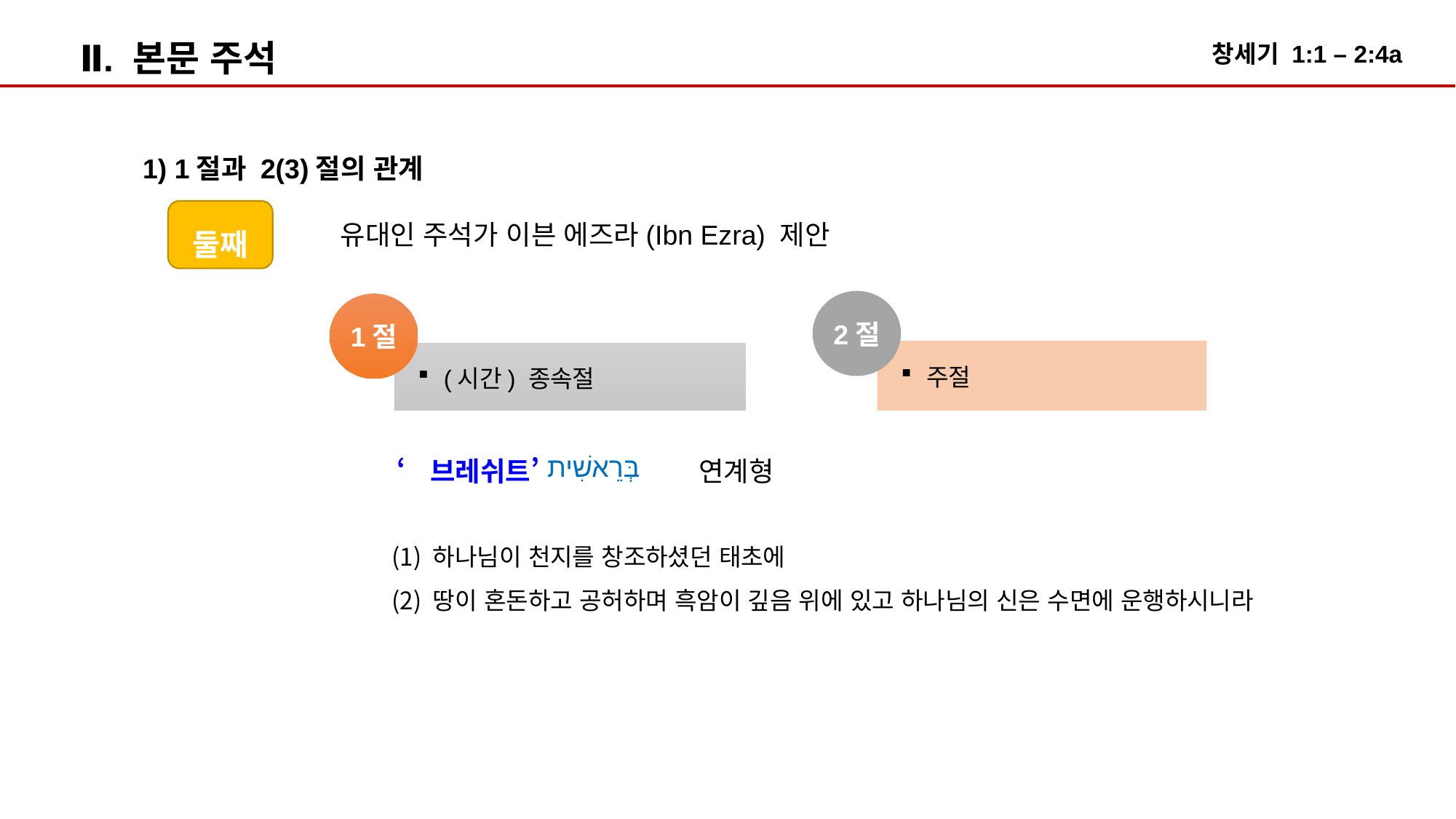

Ⅱ. 본문 주석
1) 1절과 2(3)절의 관계
둘째
유대인 주석가 이븐 에즈라(Ibn Ezra) 제안
2절
1절
주절
(시간) 종속절
בְּרֵאשִׁית
‘브레쉬트’
연계형
하나님이 천지를 창조하셨던 태초에
땅이 혼돈하고 공허하며 흑암이 깊음 위에 있고 하나님의 신은 수면에 운행하시니라